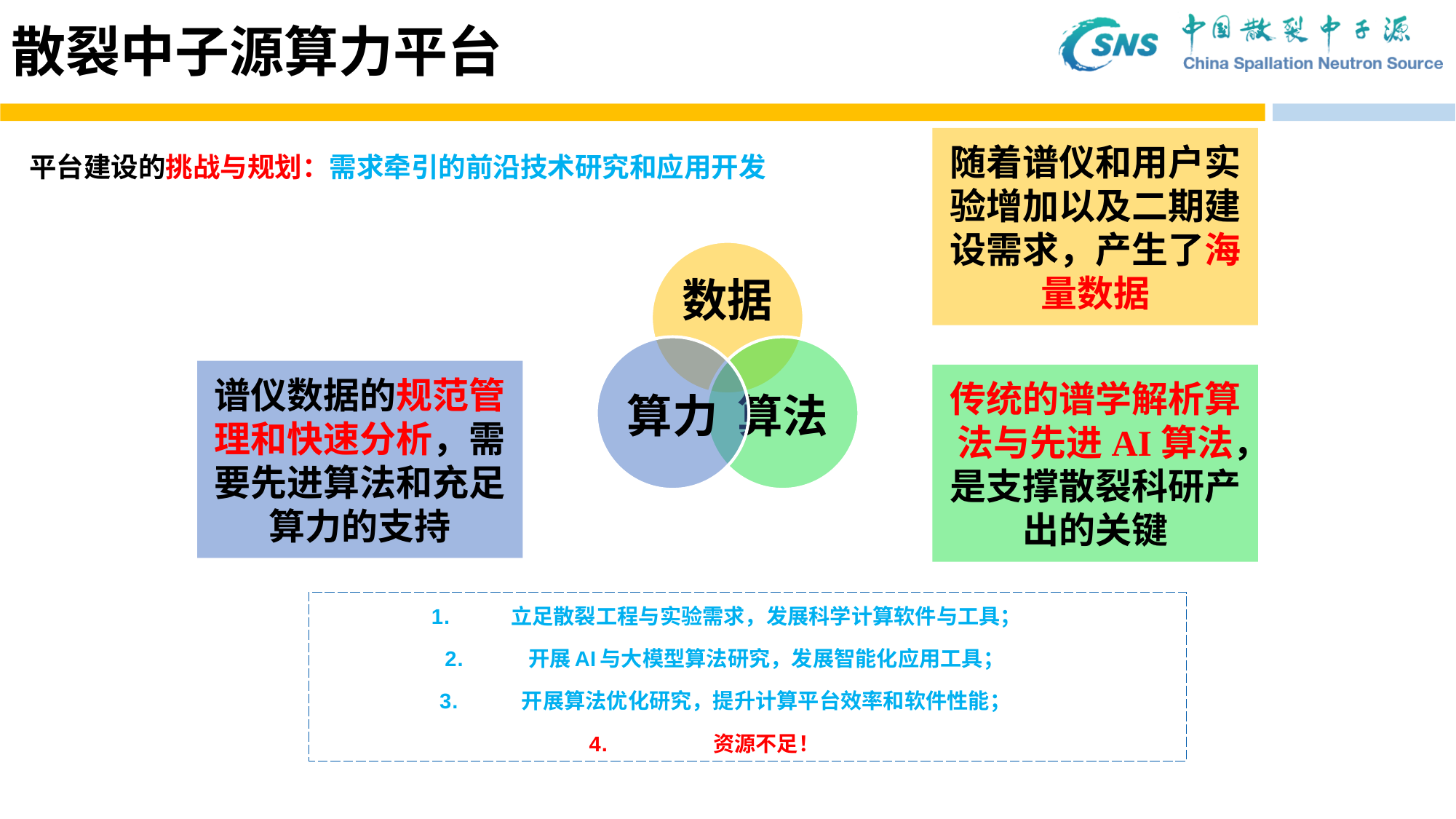

# 散裂中子源算力平台
随着谱仪和用户实验增加以及二期建设需求，产生了海量数据
平台建设的挑战与规划：需求牵引的前沿技术研究和应用开发
数据
算法
算力
谱仪数据的规范管理和快速分析，需要先进算法和充足算力的支持
传统的谱学解析算法与先进AI算法，是支撑散裂科研产出的关键
立足散裂工程与实验需求，发展科学计算软件与工具；
开展AI与大模型算法研究，发展智能化应用工具；
开展算法优化研究，提升计算平台效率和软件性能；
资源不足！